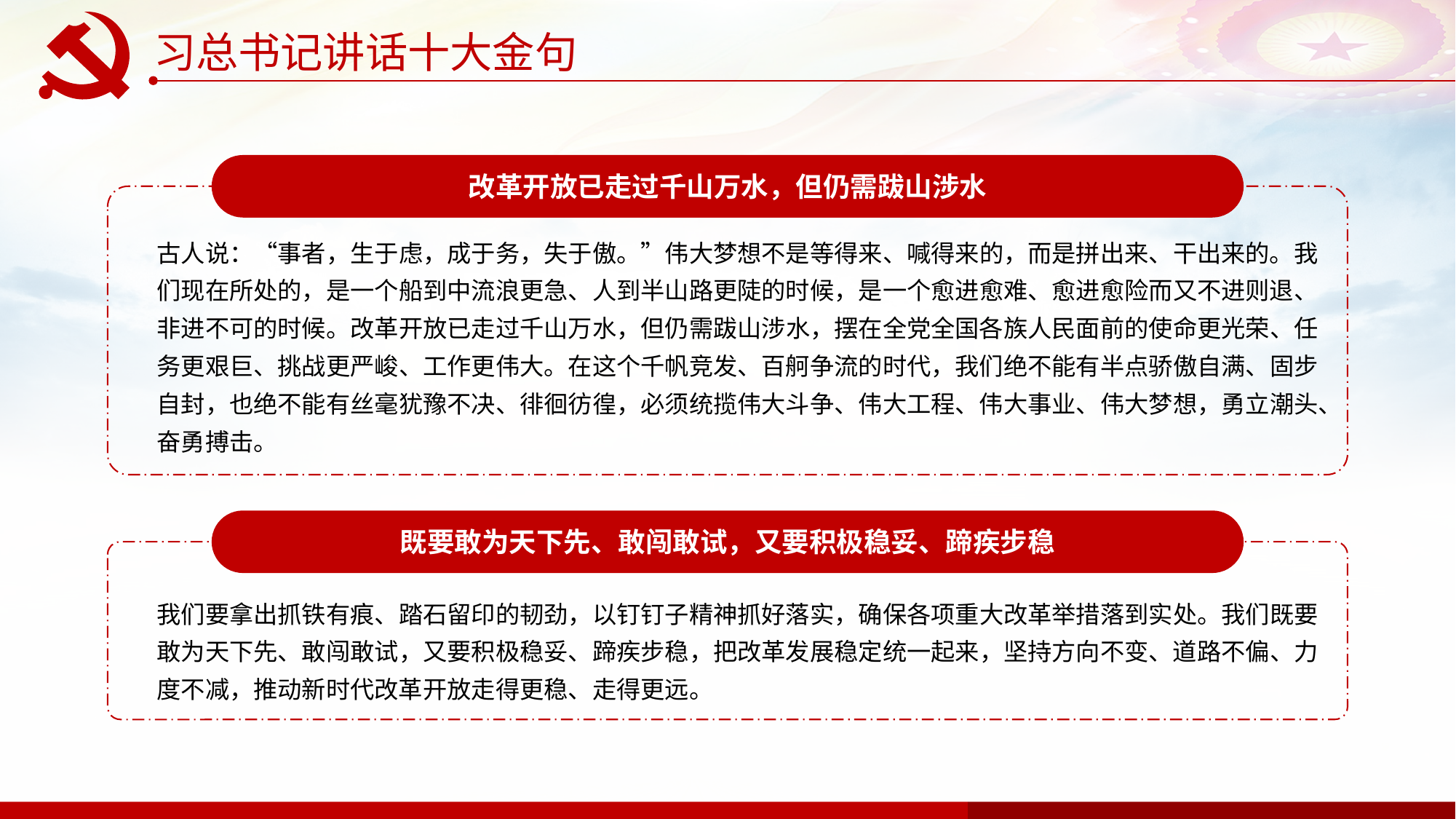

习总书记讲话十大金句

改革开放已走过千山万水，但仍需跋山涉水

古人说：“事者，生于虑，成于务，失于傲。”伟大梦想不是等得来、喊得来的，而是拼出来、干出来的。我们现在所处的，是一个船到中流浪更急、人到半山路更陡的时候，是一个愈进愈难、愈进愈险而又不进则退、非进不可的时候。改革开放已走过千山万水，但仍需跋山涉水，摆在全党全国各族人民面前的使命更光荣、任务更艰巨、挑战更严峻、工作更伟大。在这个千帆竞发、百舸争流的时代，我们绝不能有半点骄傲自满、固步自封，也绝不能有丝毫犹豫不决、徘徊彷徨，必须统揽伟大斗争、伟大工程、伟大事业、伟大梦想，勇立潮头、奋勇搏击。

既要敢为天下先、敢闯敢试，又要积极稳妥、蹄疾步稳

我们要拿出抓铁有痕、踏石留印的韧劲，以钉钉子精神抓好落实，确保各项重大改革举措落到实处。我们既要敢为天下先、敢闯敢试，又要积极稳妥、蹄疾步稳，把改革发展稳定统一起来，坚持方向不变、道路不偏、力度不减，推动新时代改革开放走得更稳、走得更远。